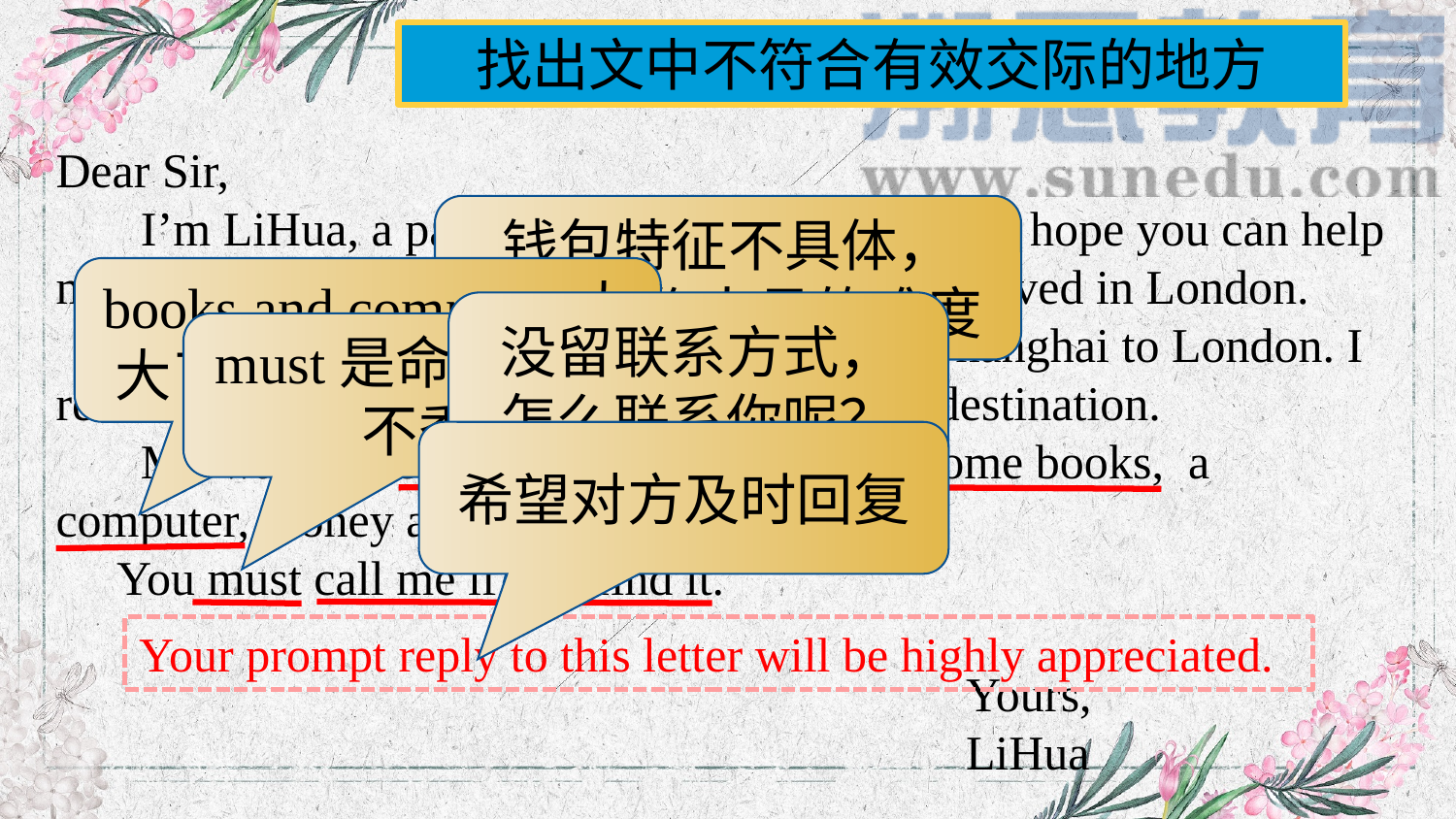

找出文中不符合有效交际的地方
Dear Sir,
       I’m LiHua, a passenger in the FL753 flight. I hope you can help me look for my wallet which was lost when I arrived in London.
       Yesterday, I just took FL753 flight from Shanghai to London. I realized my wallet had lost when I got to my destination.
       My wallet is black and small. There are some books,  a computer, money and my ID card.
     You must call me if you find it.

                                                                           Yours,
                                                                           LiHua
钱包特征不具体，
增加工作人员的难度
books and computer太大了，wallet放不下
没留联系方式，
怎么联系你呢？
must是命令语气，
不委婉
希望对方及时回复
Your prompt reply to this letter will be highly appreciated.